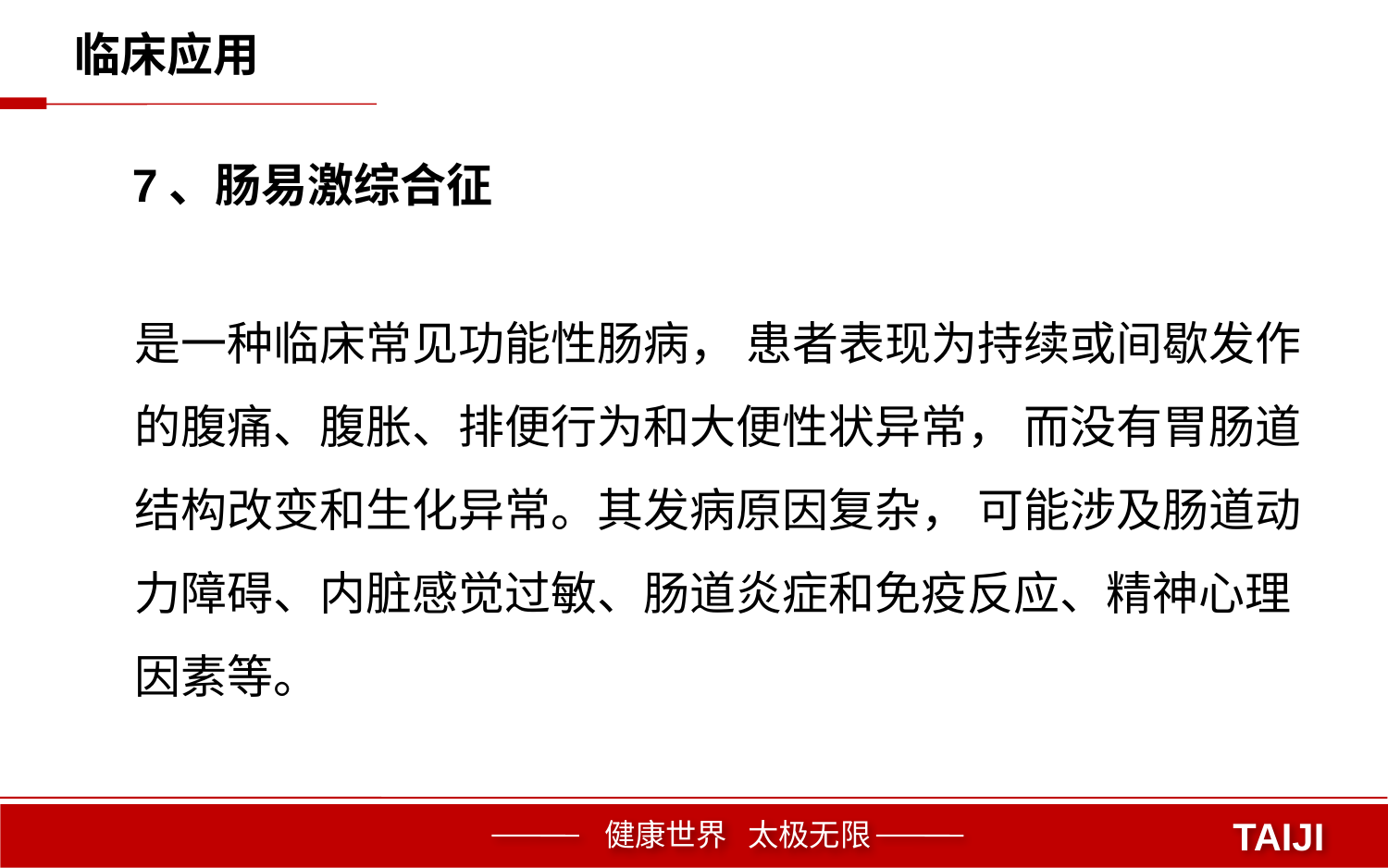

临床应用
7、肠易激综合征
是一种临床常见功能性肠病， 患者表现为持续或间歇发作的腹痛、腹胀、排便行为和大便性状异常， 而没有胃肠道结构改变和生化异常。其发病原因复杂， 可能涉及肠道动力障碍、内脏感觉过敏、肠道炎症和免疫反应、精神心理因素等。